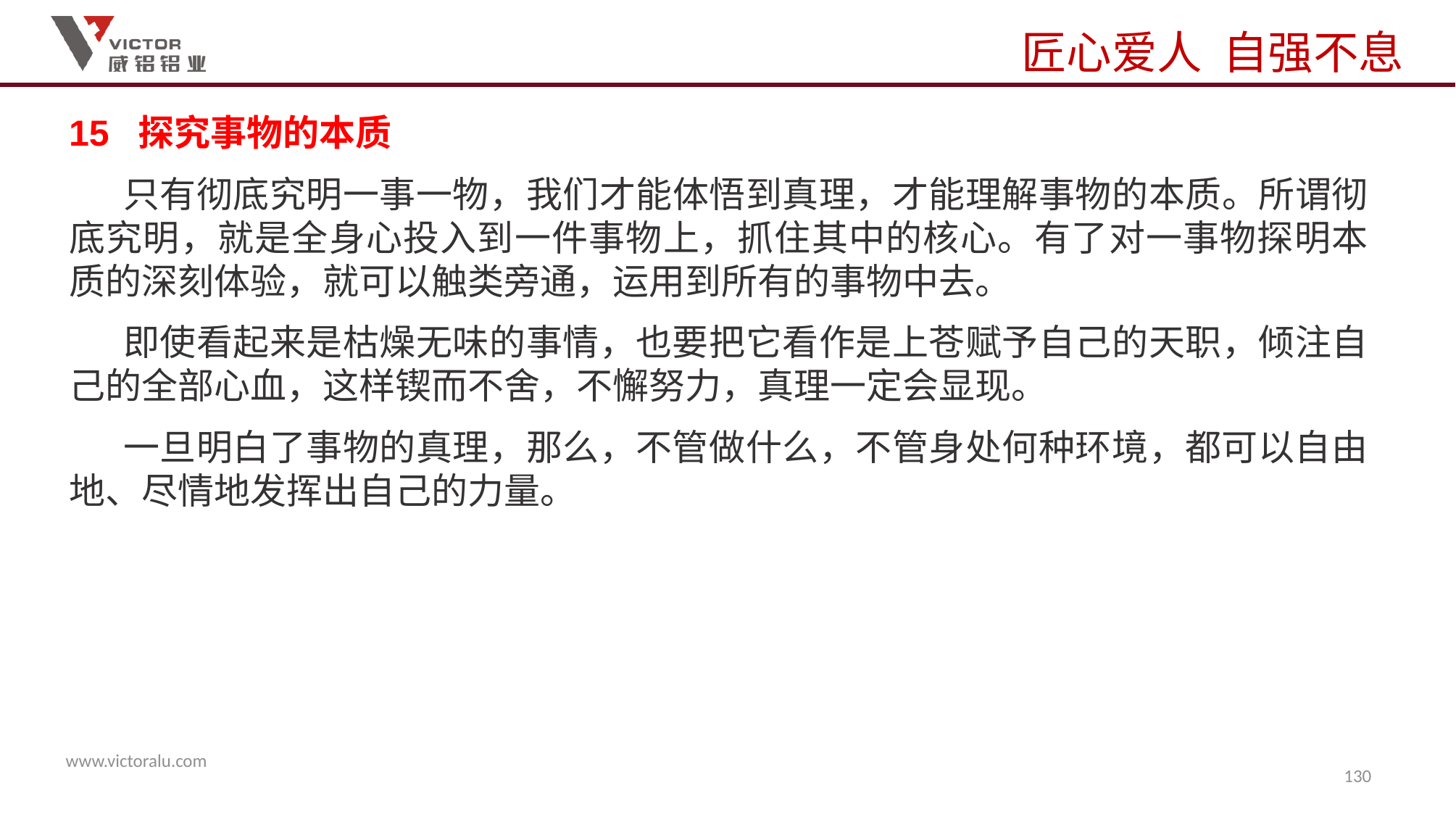

15  探究事物的本质
只有彻底究明一事一物，我们才能体悟到真理，才能理解事物的本质。所谓彻底究明，就是全身心投入到一件事物上，抓住其中的核心。有了对一事物探明本质的深刻体验，就可以触类旁通，运用到所有的事物中去。
即使看起来是枯燥无味的事情，也要把它看作是上苍赋予自己的天职，倾注自己的全部心血，这样锲而不舍，不懈努力，真理一定会显现。
一旦明白了事物的真理，那么，不管做什么，不管身处何种环境，都可以自由地、尽情地发挥出自己的力量。

130